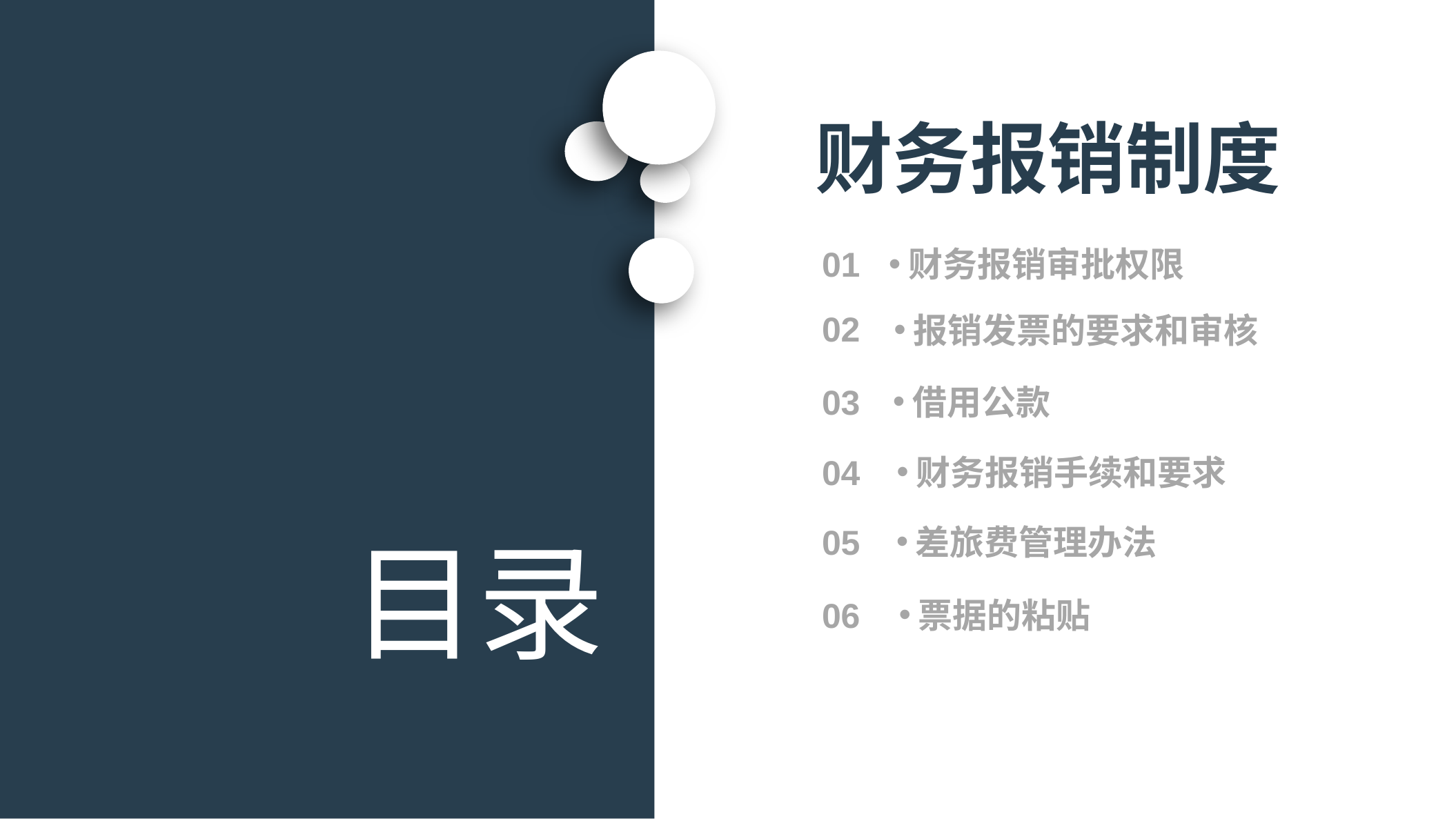

财务报销制度

01
财务报销审批权限
02
报销发票的要求和审核
03
借用公款
04
财务报销手续和要求
05
差旅费管理办法
目录
06
票据的粘贴